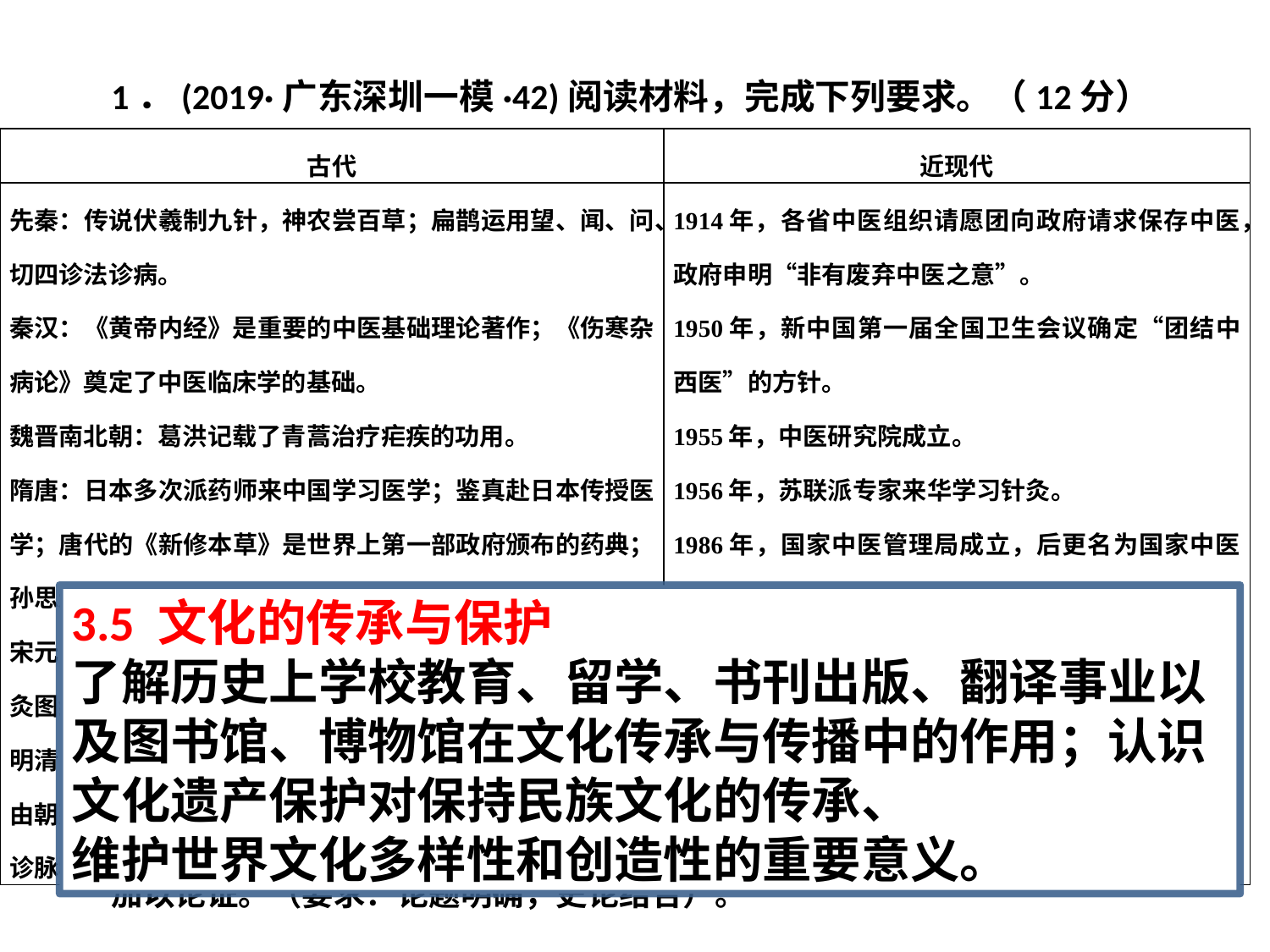

# 1．(2019·广东深圳一模·42)阅读材料，完成下列要求。（12分）
| 古代 | 近现代 |
| --- | --- |
| 先秦：传说伏羲制九针，神农尝百草；扁鹊运用望、闻、问、切四诊法诊病。 秦汉：《黄帝内经》是重要的中医基础理论著作；《伤寒杂病论》奠定了中医临床学的基础。 魏晋南北朝：葛洪记载了青蒿治疗疟疾的功用。 隋唐：日本多次派药师来中国学习医学；鉴真赴日本传授医学；唐代的《新修本草》是世界上第一部政府颁布的药典；孙思邈的《千金方》集唐以前医方学之大成。 宋元：政府派医官到高丽教授医学；王惟一撰《铜人俞穴针灸图经》。 明清：李时珍的《本草纲目》被誉为“东方药学巨典”，后由朝廷颁行；传教士卜弥格翻译《中国医药概说》、《中国诊脉秘法》等书。 | 1914年，各省中医组织请愿团向政府请求保存中医，政府申明“非有废弃中医之意”。 1950年，新中国第一届全国卫生会议确定“团结中西医”的方针。 1955年，中医研究院成立。 1956年，苏联派专家来华学习针灸。 1986年，国家中医管理局成立，后更名为国家中医药管理局。 2010年，针灸被联合国教科文组织列入非物质文化遗产。 2015年，屠呦呦凭青蒿素获得诺贝尔生理学或医学奖。 2016年，《中华人民共和国中医药法》颁布。 |
3.5 文化的传承与保护
了解历史上学校教育、留学、书刊出版、翻译事业以及图书馆、博物馆在文化传承与传播中的作用；认识文化遗产保护对保持民族文化的传承、
维护世界文化多样性和创造性的重要意义。
——摘编自陈邦贤《中国医学史》等
表2为中医药学发展史大事简表。请围绕“中华优秀传统文化的传承与发展”的主题，从表中提取相关的信息，自拟一个具体论题，并结合所学知识加以论证。（要求：论题明确，史论结合）。